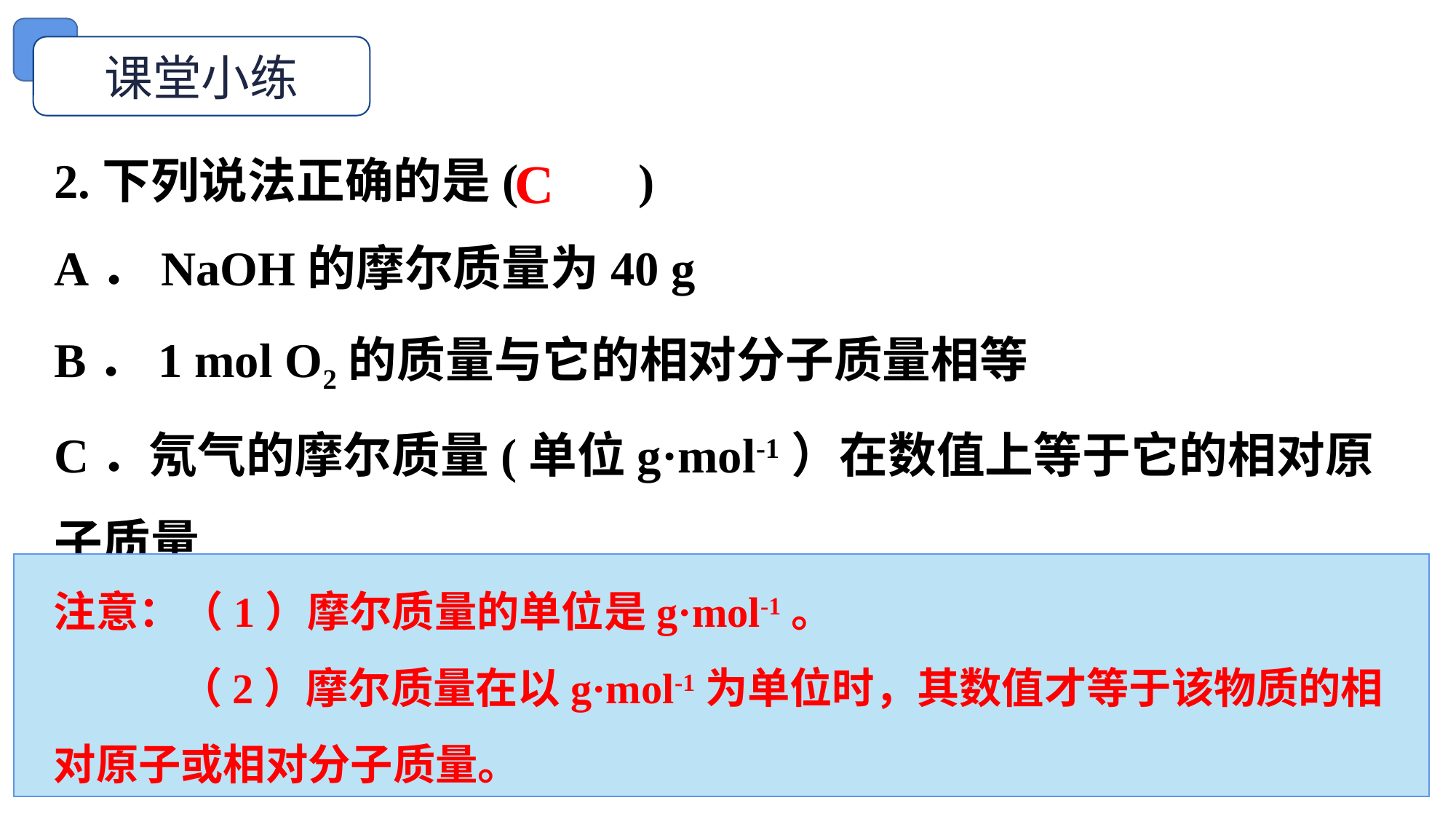

课堂小练
2.下列说法正确的是(　　)
A．NaOH的摩尔质量为40 g
B．1 mol O2的质量与它的相对分子质量相等
C．氖气的摩尔质量(单位g·mol-1）在数值上等于它的相对原子质量
D．1 mol OH-的质量为17 g·mol-1

C

注意：（1）摩尔质量的单位是g·mol-1。
            （2）摩尔质量在以g·mol-1为单位时，其数值才等于该物质的相对原子或相对分子质量。